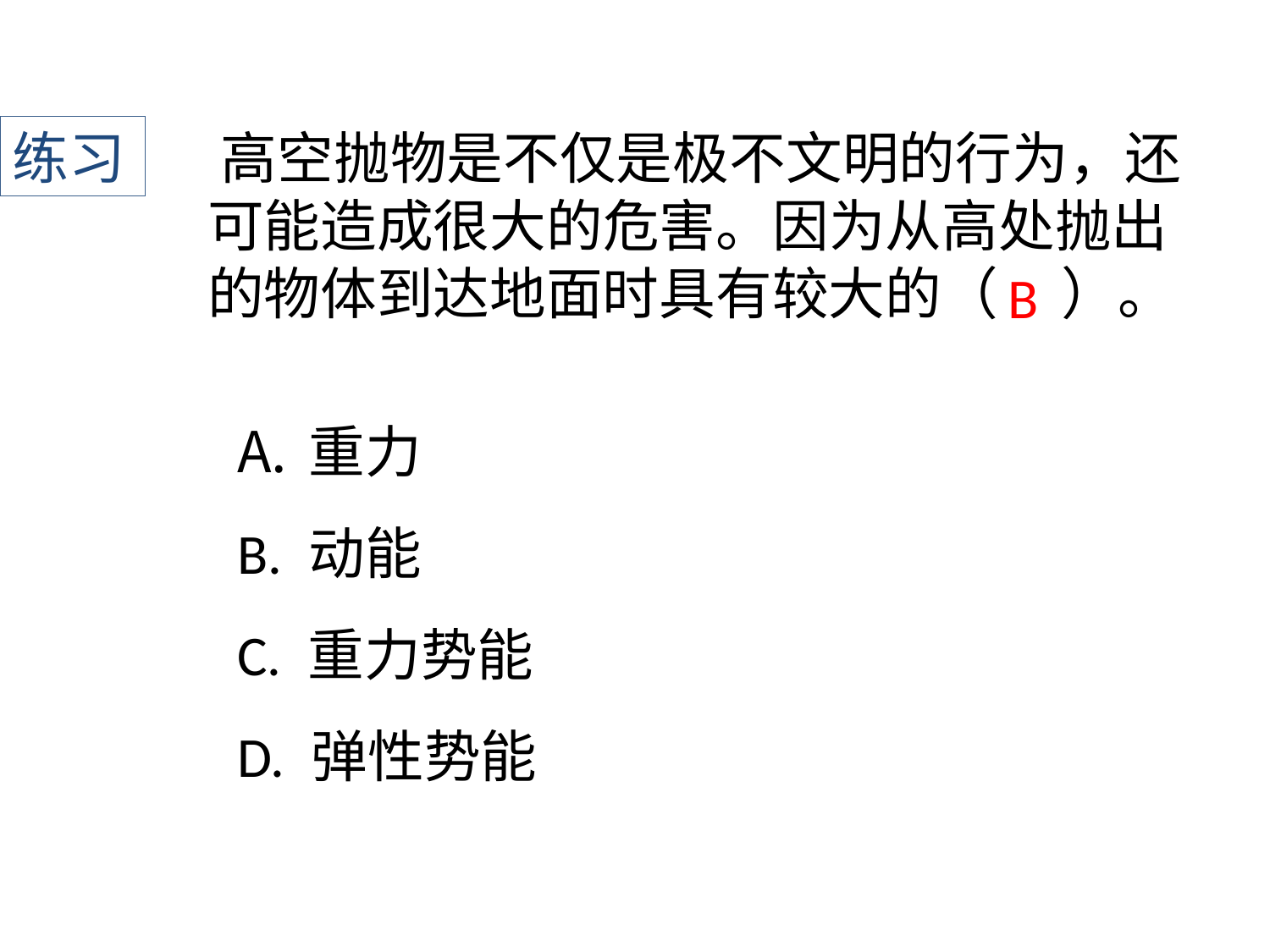

练习
﻿高空抛物是不仅是极不文明的行为，还可能造成很大的危害。因为从高处抛出的物体到达地面时具有较大的（     ）。
B
重力
B. 动能
C. 重力势能
D. 弹性势能